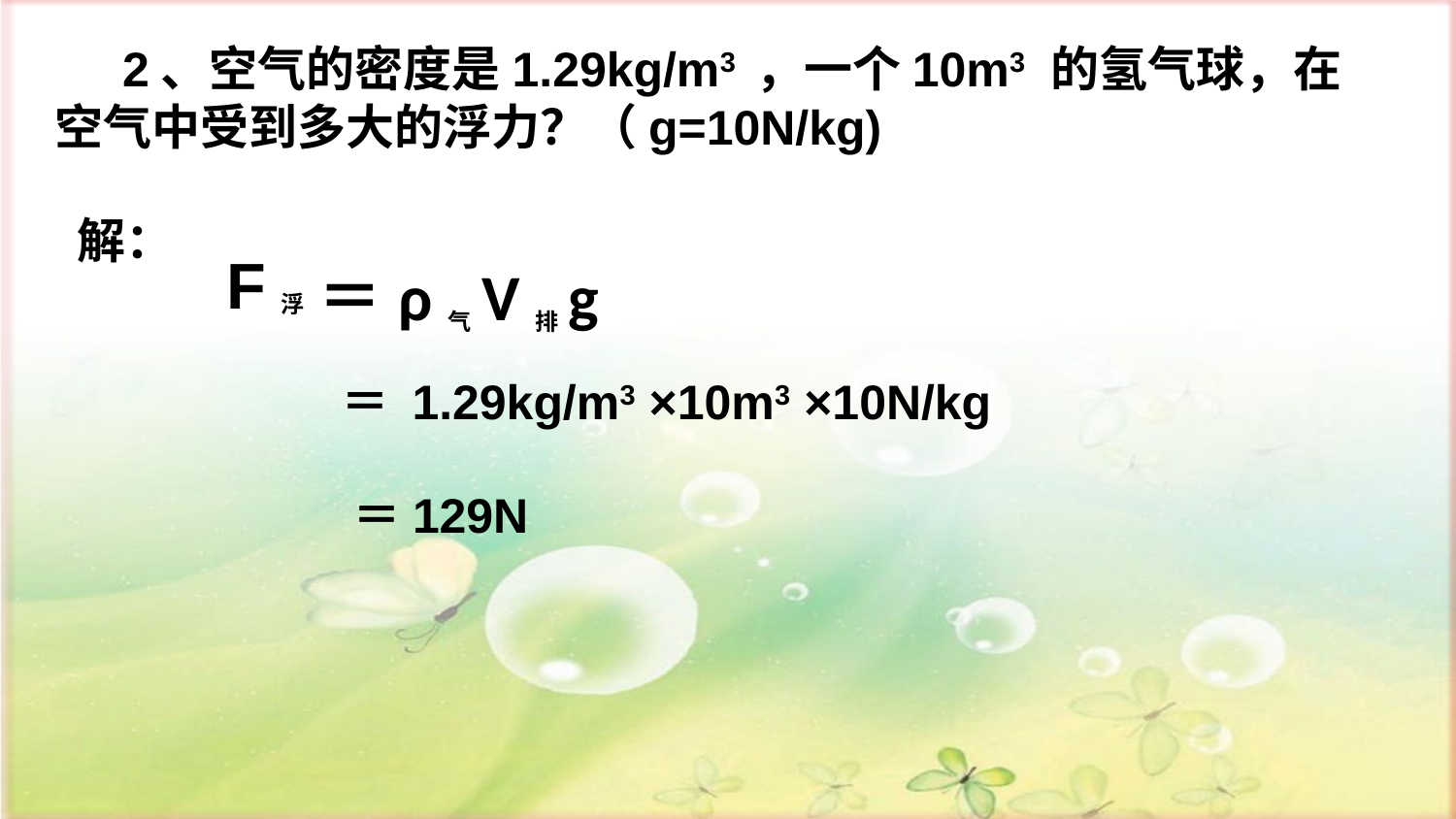

2、空气的密度是1.29kg/m3 ，一个10m3 的氢气球，在空气中受到多大的浮力？（g=10N/kg)
解：
F浮
＝ρ气V排g
＝ 1.29kg/m3 ×10m3 ×10N/kg
＝129N